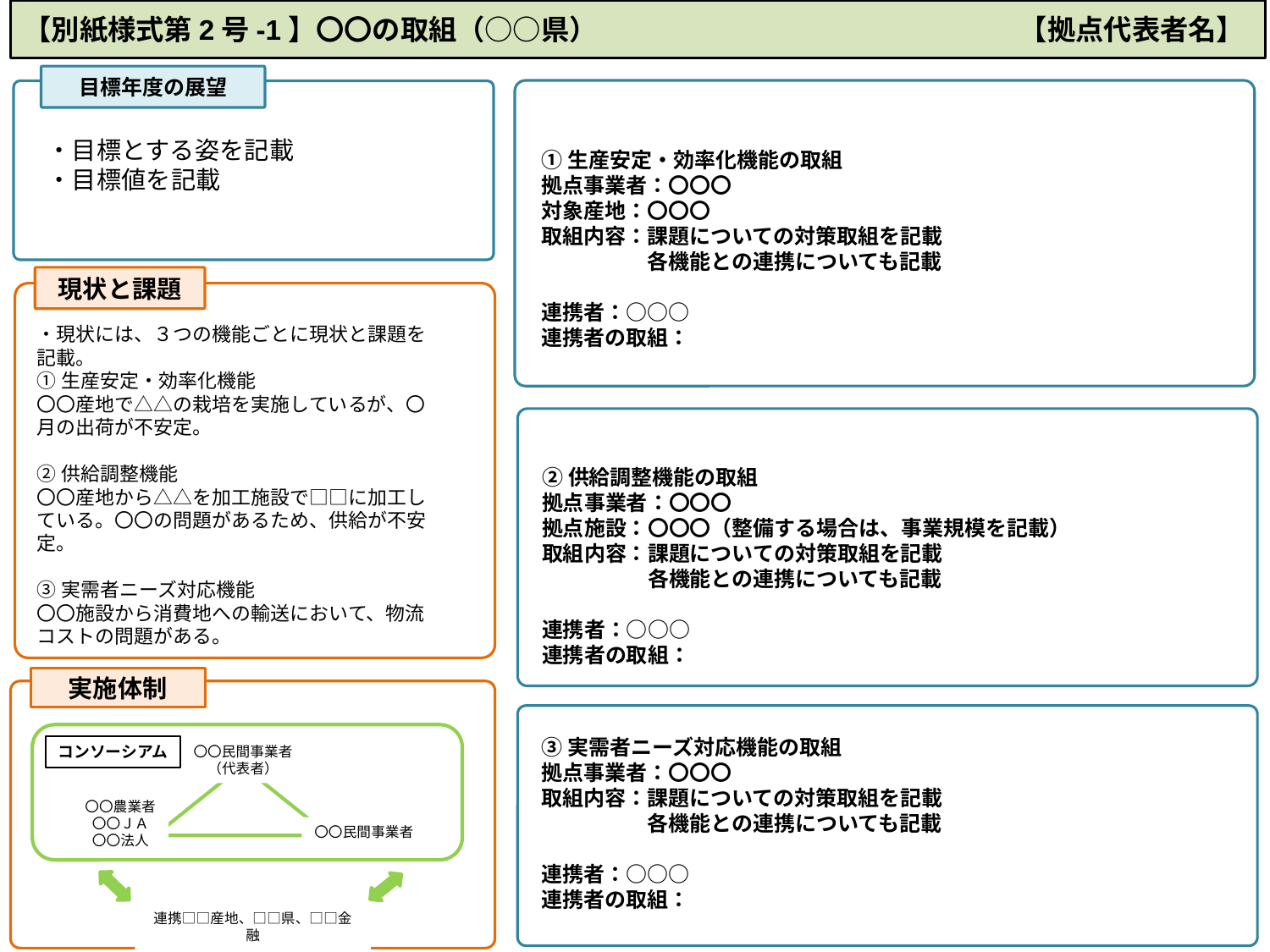

# 【別紙様式第2号-1】〇〇の取組（○○県）　　　　　　　　　　　　　　　【拠点代表者名】
目標年度の展望

・目標とする姿を記載
・目標値を記載
①生産安定・効率化機能の取組
拠点事業者：〇〇〇
対象産地：〇〇〇
取組内容：課題についての対策取組を記載
　　　　　各機能との連携についても記載

連携者：○○○
連携者の取組：
現状と課題

・現状には、３つの機能ごとに現状と課題を記載。
①生産安定・効率化機能
〇〇産地で△△の栽培を実施しているが、〇月の出荷が不安定。

②供給調整機能
〇〇産地から△△を加工施設で□□に加工している。〇〇の問題があるため、供給が不安定。

③実需者ニーズ対応機能
〇〇施設から消費地への輸送において、物流コストの問題がある。

②供給調整機能の取組
拠点事業者：〇〇〇
拠点施設：〇〇〇（整備する場合は、事業規模を記載）
取組内容：課題についての対策取組を記載
　　　　　各機能との連携についても記載

連携者：○○○
連携者の取組：
実施体制

③実需者ニーズ対応機能の取組
拠点事業者：〇〇〇
取組内容：課題についての対策取組を記載
　　　　　各機能との連携についても記載

連携者：○○○
連携者の取組：

コンソーシアム
〇〇民間事業者
（代表者）

〇〇農業者
〇〇ＪＡ
〇〇法人
〇〇民間事業者

連携□□産地、□□県、□□金融